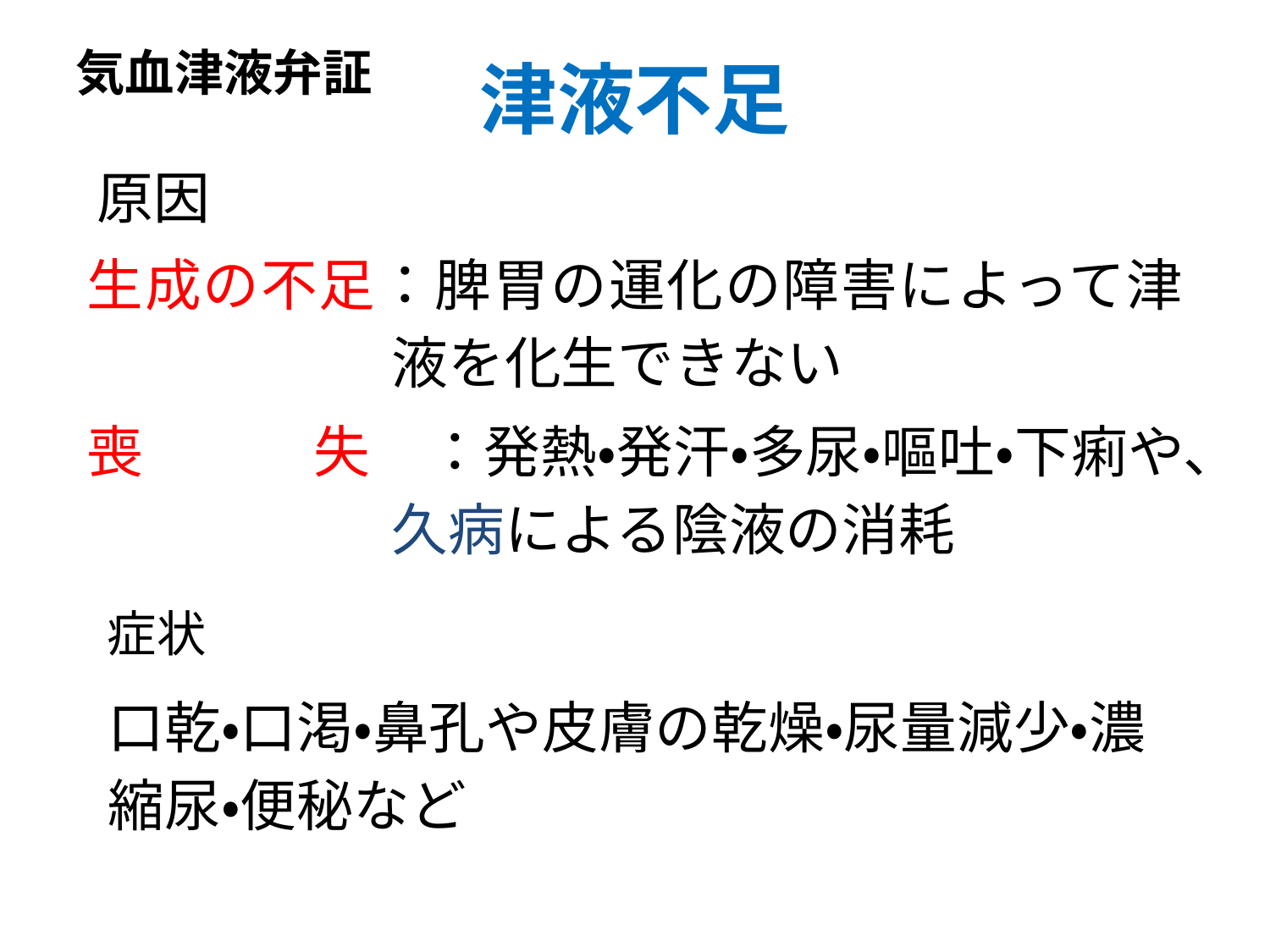

気血津液弁証
# 津液不足
原因
生成の不足：脾胃の運化の障害によって津液を化生できない
喪　　　失　：発熱・発汗・多尿・嘔吐・下痢や、久病による陰液の消耗
症状
口乾・口渇・鼻孔や皮膚の乾燥・尿量減少・濃縮尿・便秘など